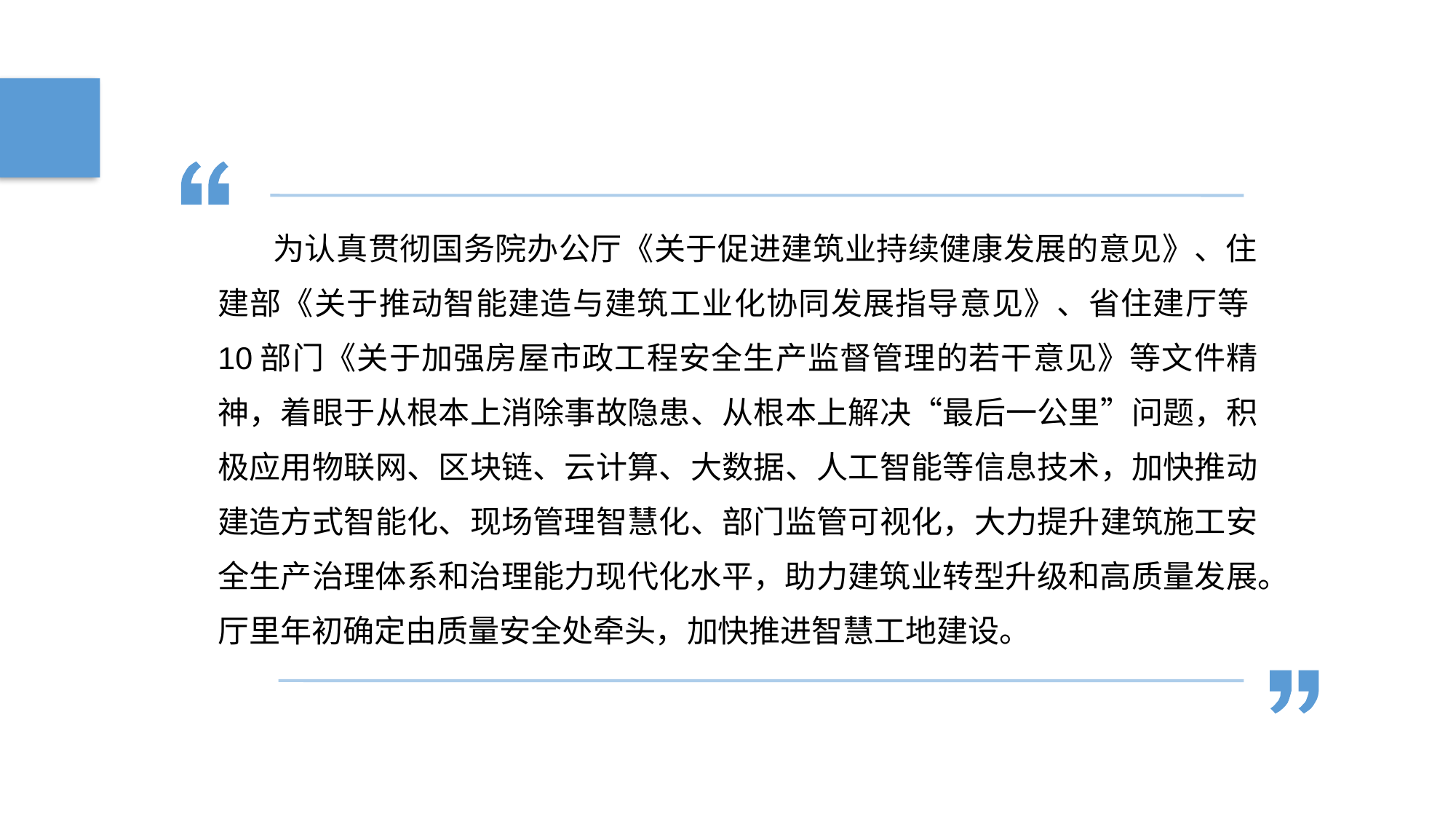

为认真贯彻国务院办公厅《关于促进建筑业持续健康发展的意见》、住建部《关于推动智能建造与建筑工业化协同发展指导意见》、省住建厅等10部门《关于加强房屋市政工程安全生产监督管理的若干意见》等文件精神，着眼于从根本上消除事故隐患、从根本上解决“最后一公里”问题，积极应用物联网、区块链、云计算、大数据、人工智能等信息技术，加快推动建造方式智能化、现场管理智慧化、部门监管可视化，大力提升建筑施工安全生产治理体系和治理能力现代化水平，助力建筑业转型升级和高质量发展。厅里年初确定由质量安全处牵头，加快推进智慧工地建设。